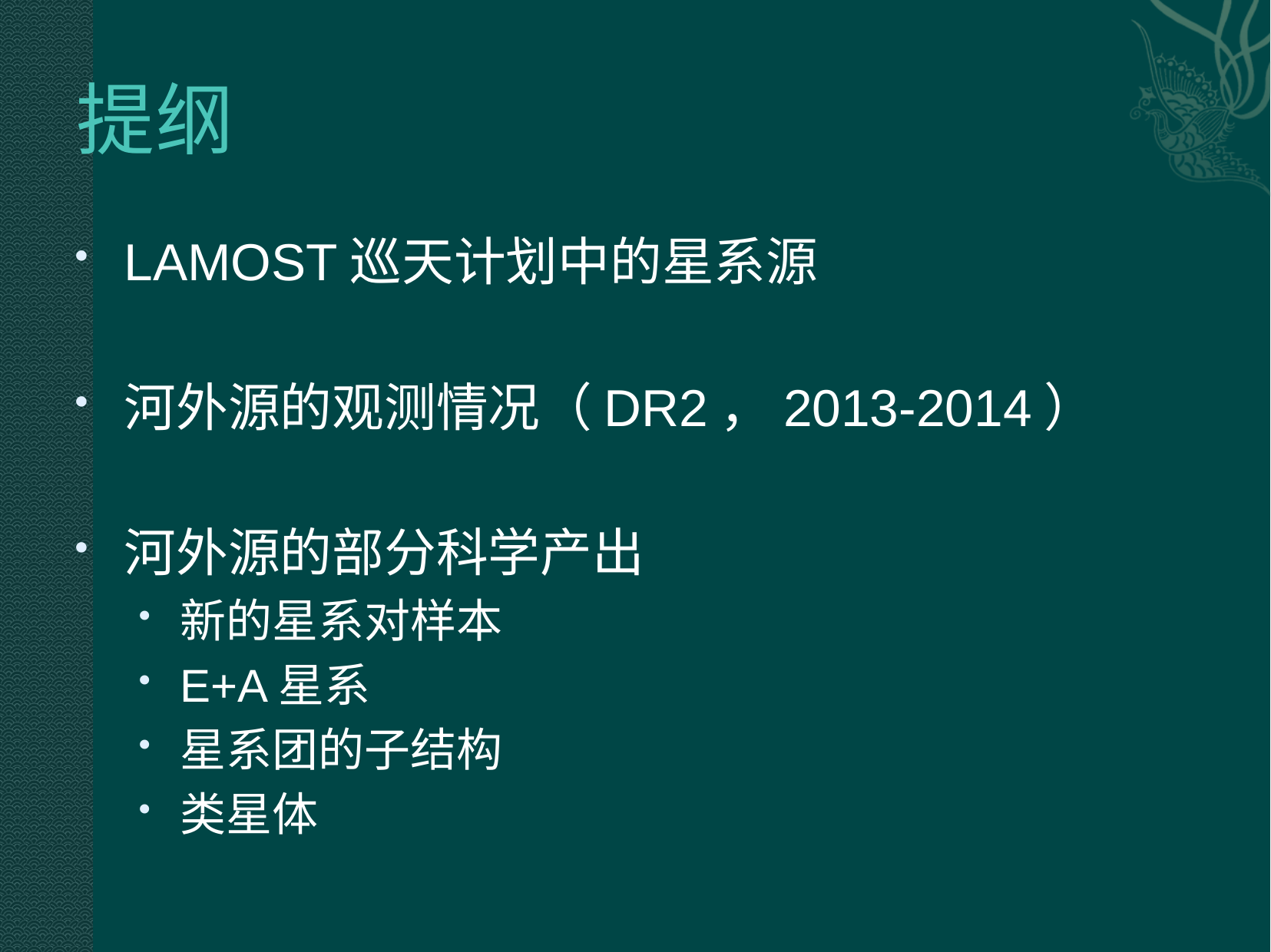

# 提纲
LAMOST巡天计划中的星系源

河外源的观测情况（DR2，2013-2014）

河外源的部分科学产出
新的星系对样本
E+A星系
星系团的子结构
类星体